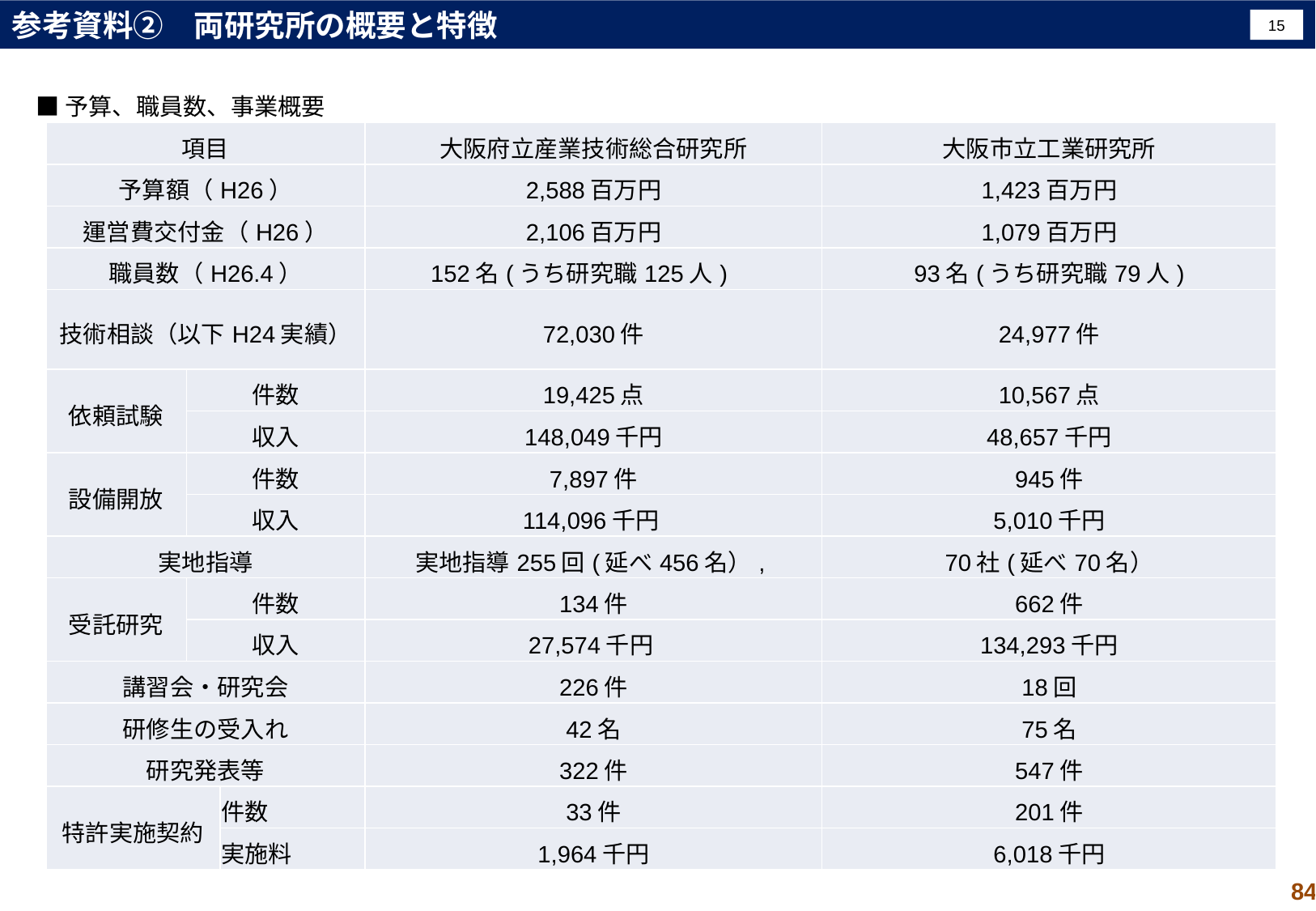

参考資料②　両研究所の概要と特徴
15
■予算、職員数、事業概要
| 項目 |  |  | 大阪府立産業技術総合研究所 | 大阪市立工業研究所 |
| --- | --- | --- | --- | --- |
| 予算額（H26） |  |  | 2,588百万円 | 1,423百万円 |
| 運営費交付金（H26） |  |  | 2,106百万円 | 1,079百万円 |
| 職員数（H26.4） |  |  | 152名(うち研究職125人) | 93名(うち研究職79人) |
| 技術相談（以下H24実績） |  |  | 72,030件 | 24,977件 |
| 依頼試験 | 件数 |  | 19,425点 | 10,567点 |
|  | 収入 |  | 148,049千円 | 48,657千円 |
| 設備開放 | 件数 |  | 7,897件 | 945件 |
|  | 収入 |  | 114,096千円 | 5,010千円 |
| 実地指導 |  |  | 実地指導255回(延べ456名）, | 70社(延べ70名） |
| 受託研究 | 件数 |  | 134件 | 662件 |
|  | 収入 |  | 27,574千円 | 134,293千円 |
| 講習会・研究会 |  |  | 226件 | 18回 |
| 研修生の受入れ |  |  | 42名 | 75名 |
| 研究発表等 |  |  | 322件 | 547件 |
| 特許実施契約 |  | 件数 | 33件 | 201件 |
|  |  | 実施料 | 1,964千円 | 6,018千円 |
87
84